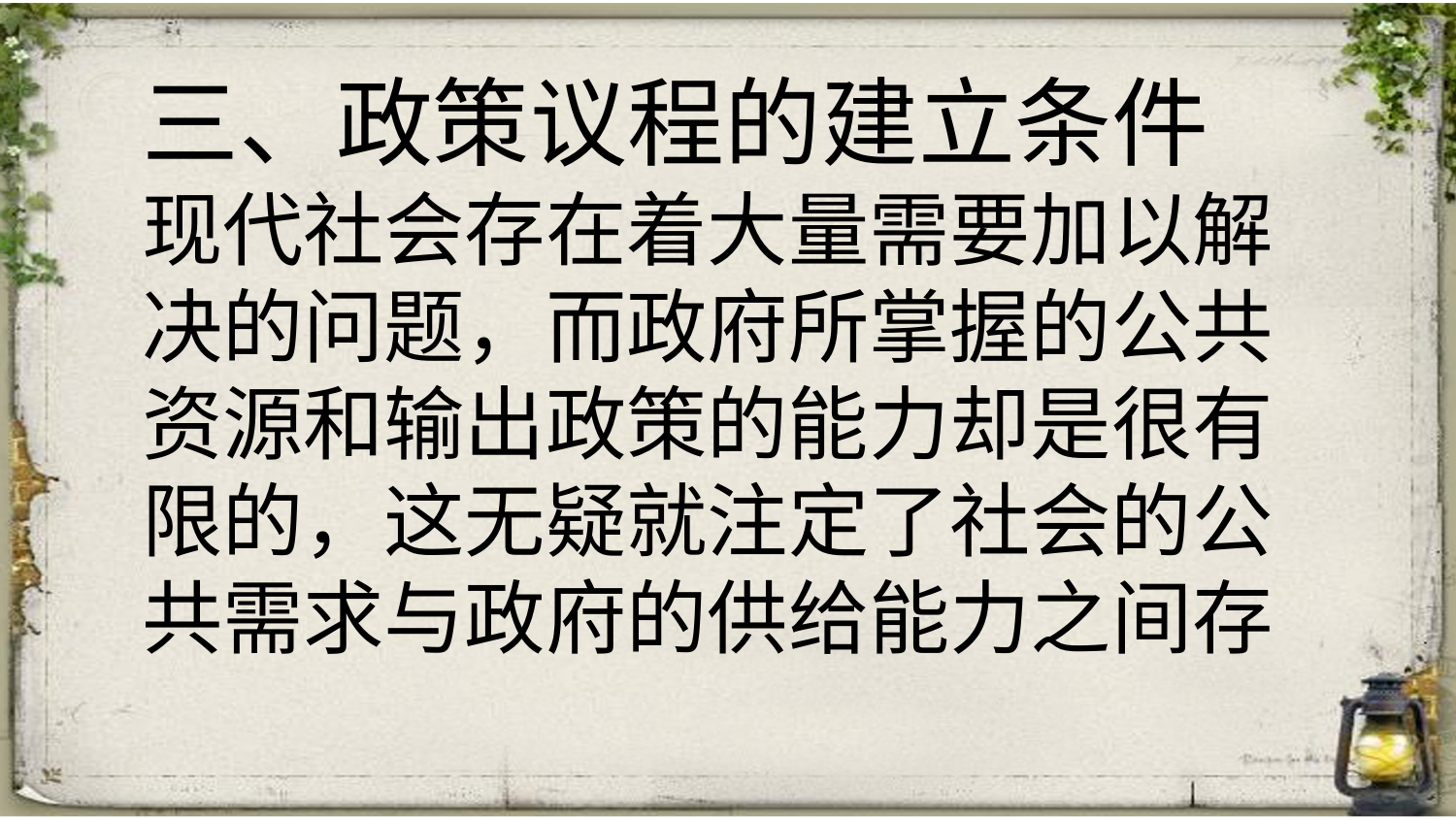

三、政策议程的建立条件
现代社会存在着大量需要加以解决的问题，而政府所掌握的公共资源和输出政策的能力却是很有限的，这无疑就注定了社会的公共需求与政府的供给能力之间存